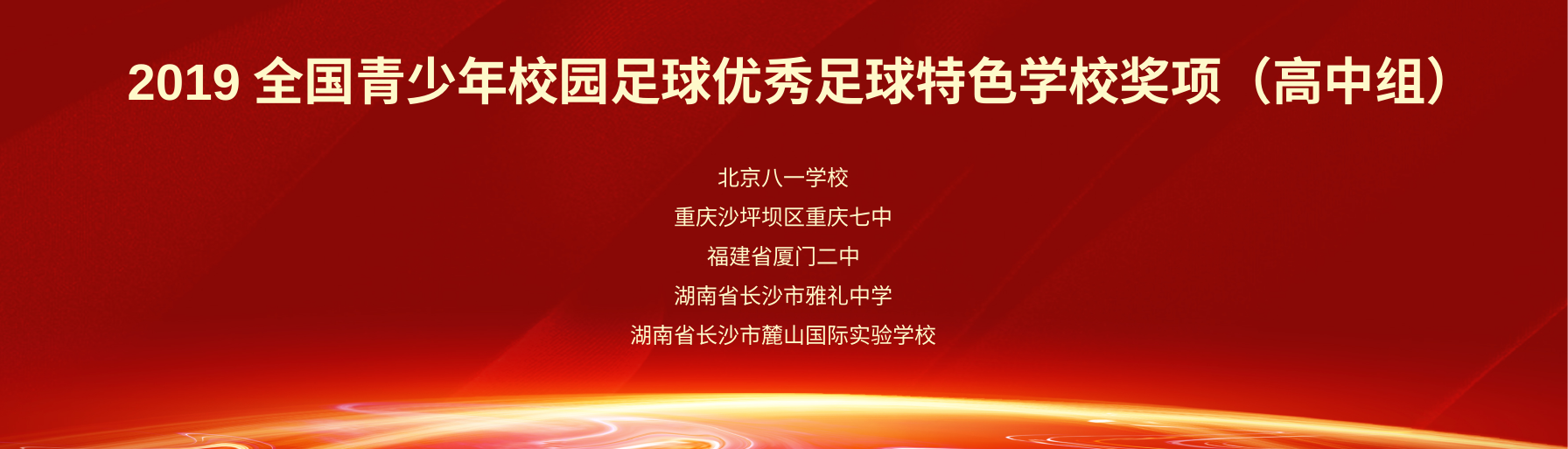

2019全国青少年校园足球优秀足球特色学校奖项（高中组）
北京八一学校
重庆沙坪坝区重庆七中
福建省厦门二中
湖南省长沙市雅礼中学
湖南省长沙市麓山国际实验学校